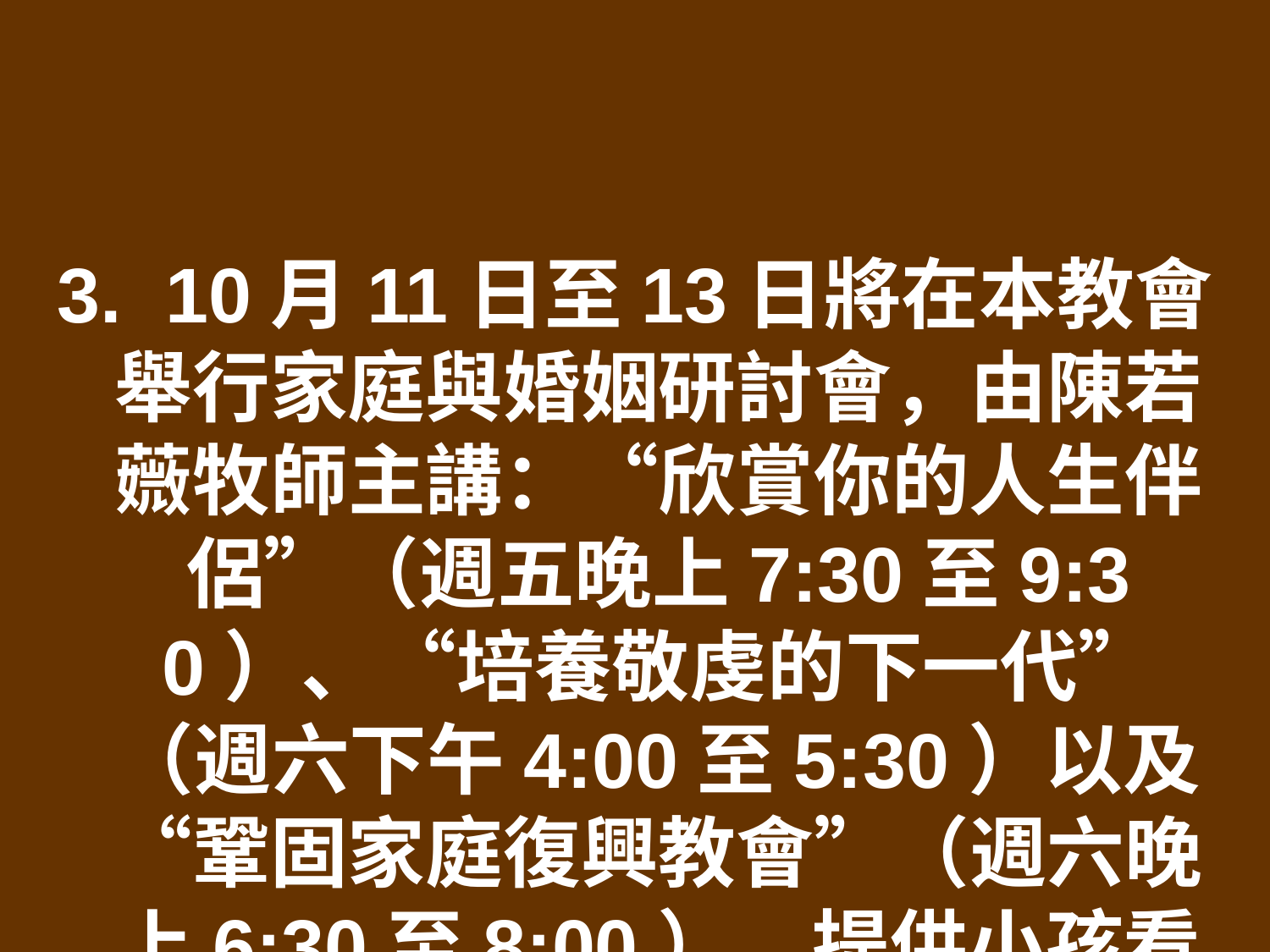

3.  10月11日至13日將在本教會舉行家庭與婚姻研討會，由陳若𦾡牧師主講：“欣賞你的人生伴侶”（週五晚上7:30至9:30）、“培養敬虔的下一代”（週六下午4:00至5:30）以及“鞏固家庭復興教會”（週六晚上6:30至8:00）。提供小孩看顧和週六5:30的晚餐。請於10月6日前在rochesterccc.org/fmeworkshop 報名。有任何問題請聯繫軒篁姊妹。